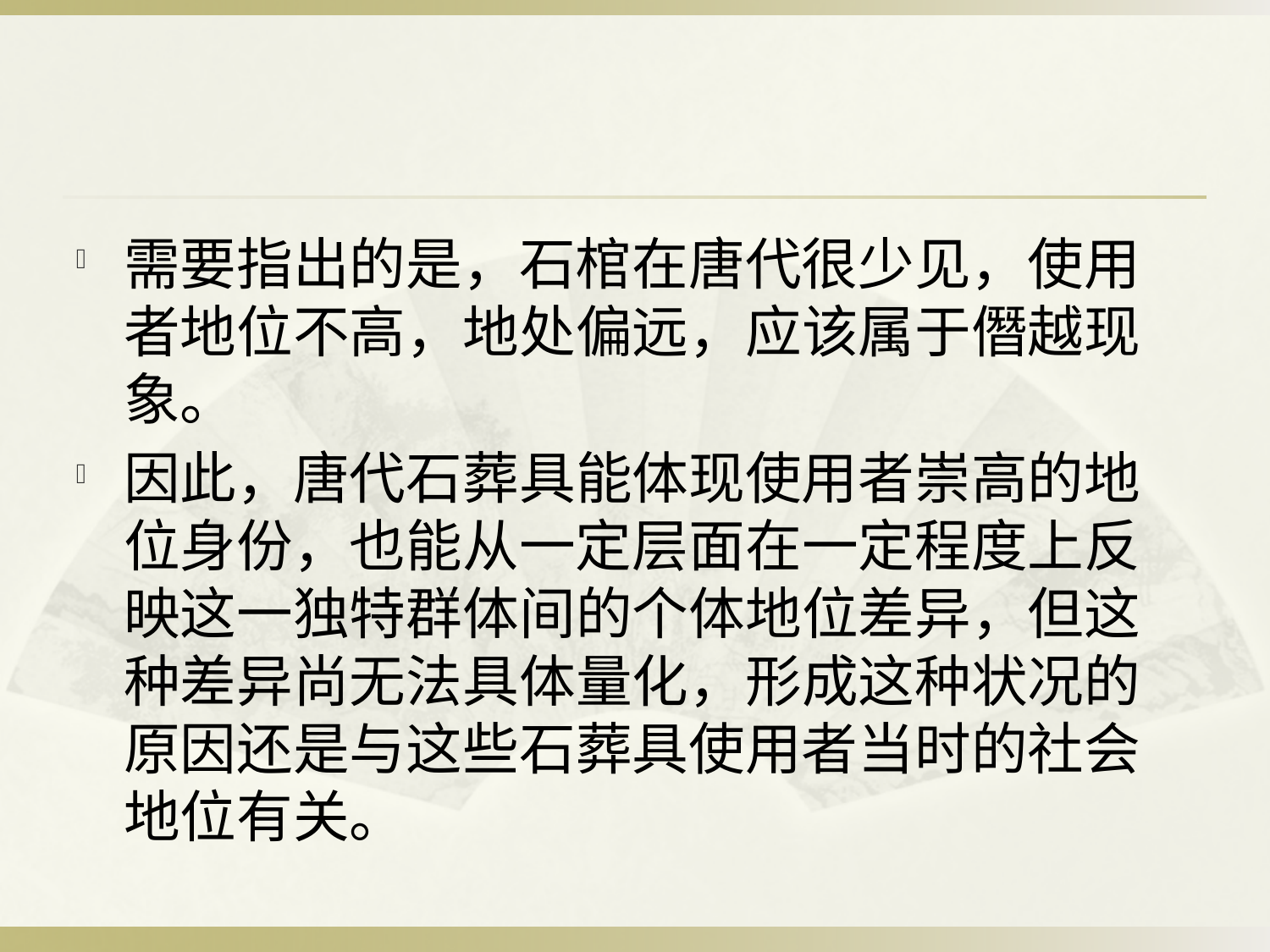

#
需要指出的是，石棺在唐代很少见，使用者地位不高，地处偏远，应该属于僭越现象。
因此，唐代石葬具能体现使用者崇高的地位身份，也能从一定层面在一定程度上反映这一独特群体间的个体地位差异，但这种差异尚无法具体量化，形成这种状况的原因还是与这些石葬具使用者当时的社会地位有关。